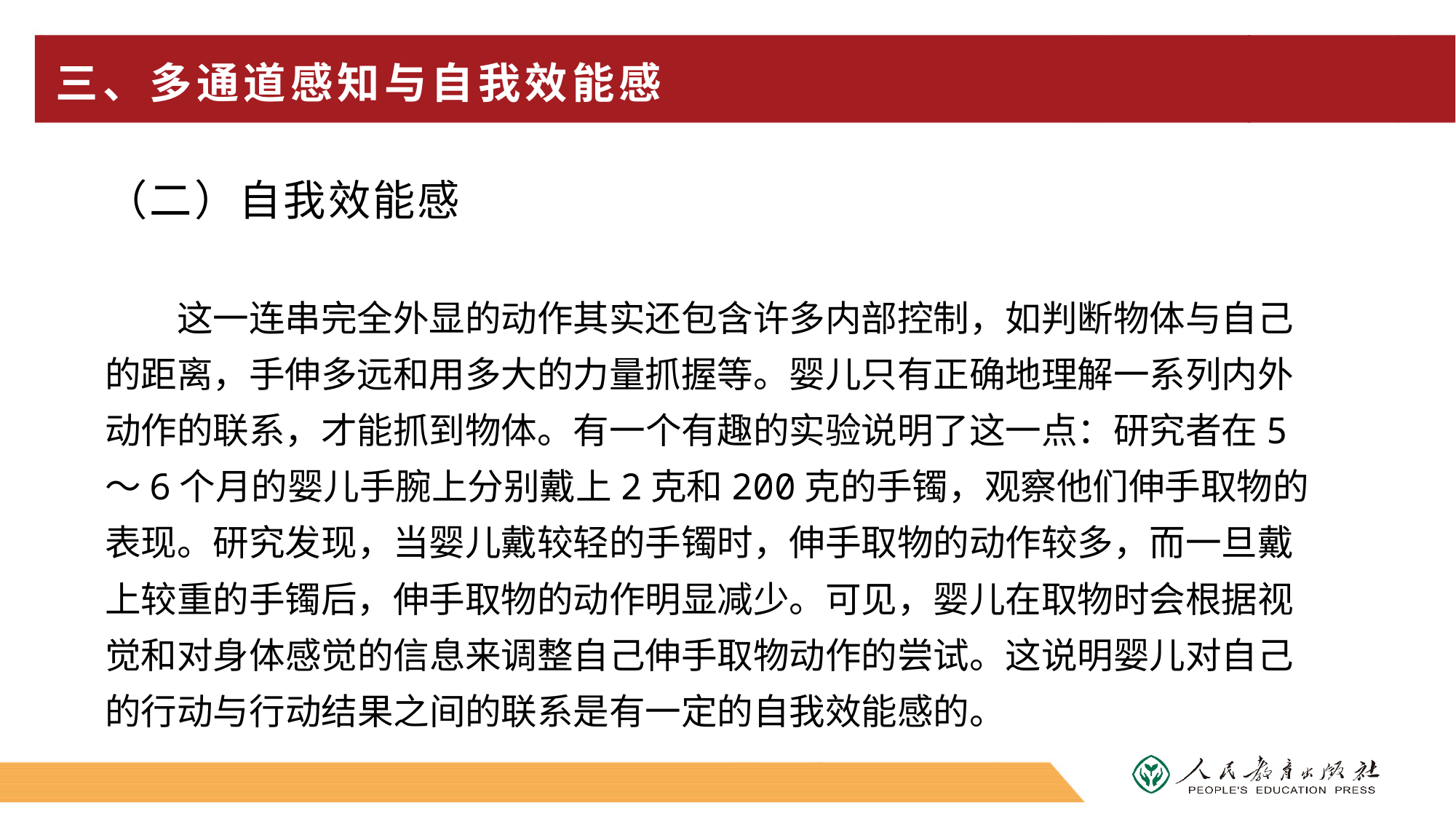

# 三、多通道感知与自我效能感
（二）自我效能感
这一连串完全外显的动作其实还包含许多内部控制，如判断物体与自己的距离，手伸多远和用多大的力量抓握等。婴儿只有正确地理解一系列内外动作的联系，才能抓到物体。有一个有趣的实验说明了这一点：研究者在5～6个月的婴儿手腕上分别戴上2克和200克的手镯，观察他们伸手取物的表现。研究发现，当婴儿戴较轻的手镯时，伸手取物的动作较多，而一旦戴上较重的手镯后，伸手取物的动作明显减少。可见，婴儿在取物时会根据视觉和对身体感觉的信息来调整自己伸手取物动作的尝试。这说明婴儿对自己的行动与行动结果之间的联系是有一定的自我效能感的。